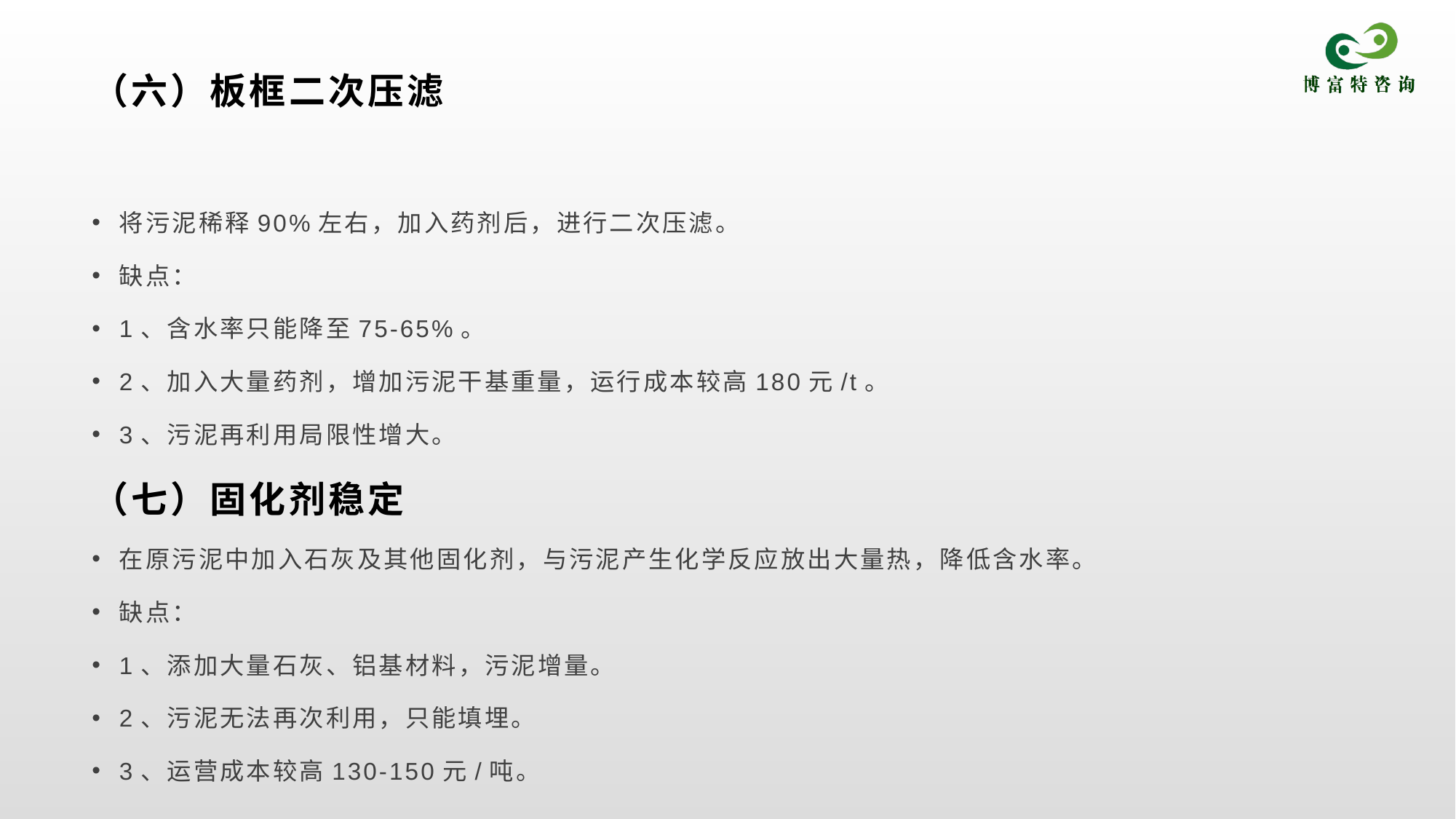

# （六）板框二次压滤

将污泥稀释90%左右，加入药剂后，进行二次压滤。
缺点：
1、含水率只能降至75-65%。
2、加入大量药剂，增加污泥干基重量，运行成本较高180元/t。
3、污泥再利用局限性增大。
（七）固化剂稳定
在原污泥中加入石灰及其他固化剂，与污泥产生化学反应放出大量热，降低含水率。
缺点：
1、添加大量石灰、铝基材料，污泥增量。
2、污泥无法再次利用，只能填埋。
3、运营成本较高130-150元/吨。